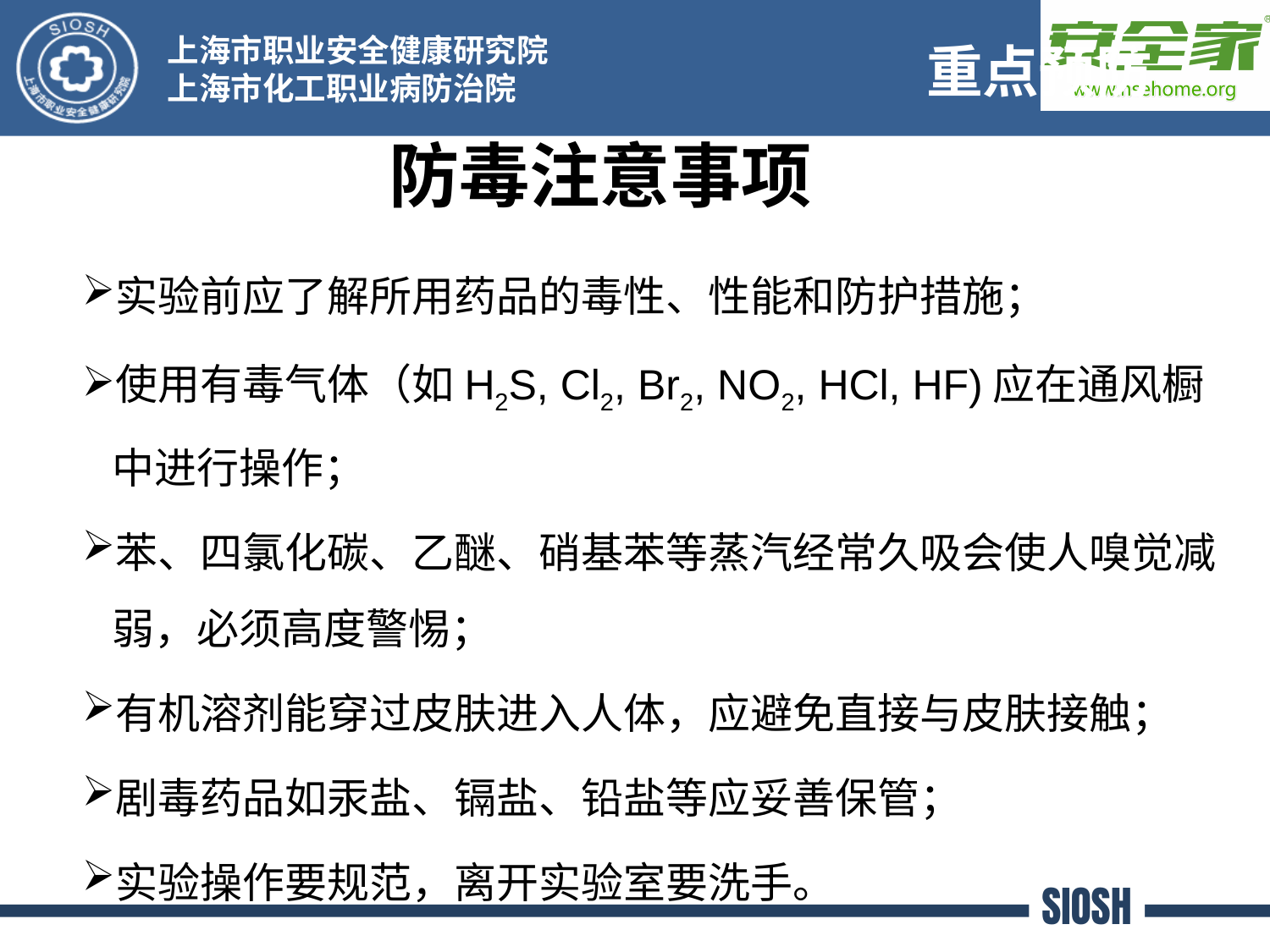

重点预防
防毒注意事项
实验前应了解所用药品的毒性、性能和防护措施；
使用有毒气体（如H2S, Cl2, Br2, NO2, HCl, HF)应在通风橱中进行操作；
苯、四氯化碳、乙醚、硝基苯等蒸汽经常久吸会使人嗅觉减弱，必须高度警惕；
有机溶剂能穿过皮肤进入人体，应避免直接与皮肤接触；
剧毒药品如汞盐、镉盐、铅盐等应妥善保管；
实验操作要规范，离开实验室要洗手。